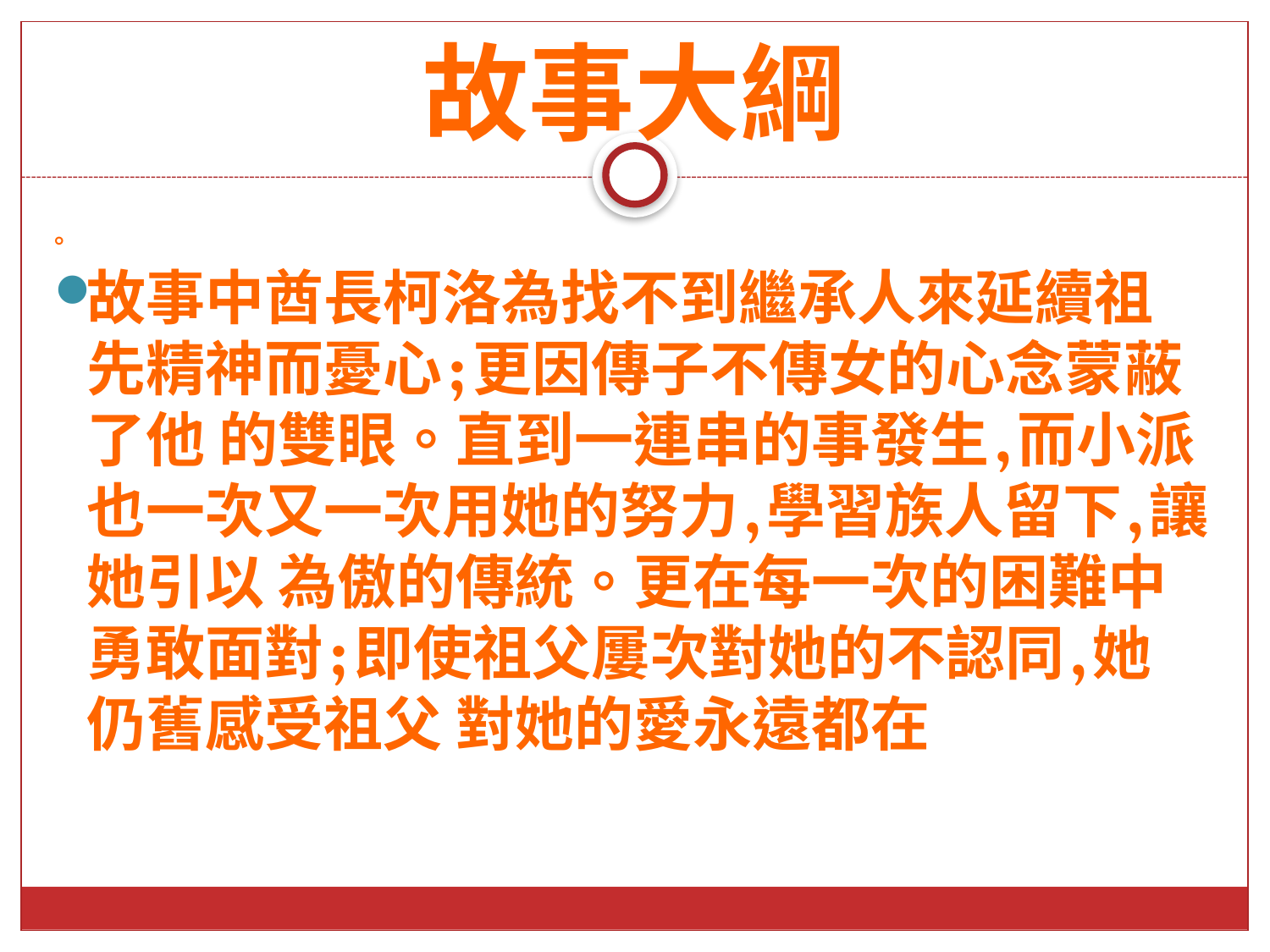

# 故事大綱
。
故事中酋長柯洛為找不到繼承人來延續祖先精神而憂心;更因傳子不傳女的心念蒙蔽了他 的雙眼。直到一連串的事發生,而小派也一次又一次用她的努力,學習族人留下,讓她引以 為傲的傳統。更在每一次的困難中勇敢面對;即使祖父屢次對她的不認同,她仍舊感受祖父 對她的愛永遠都在